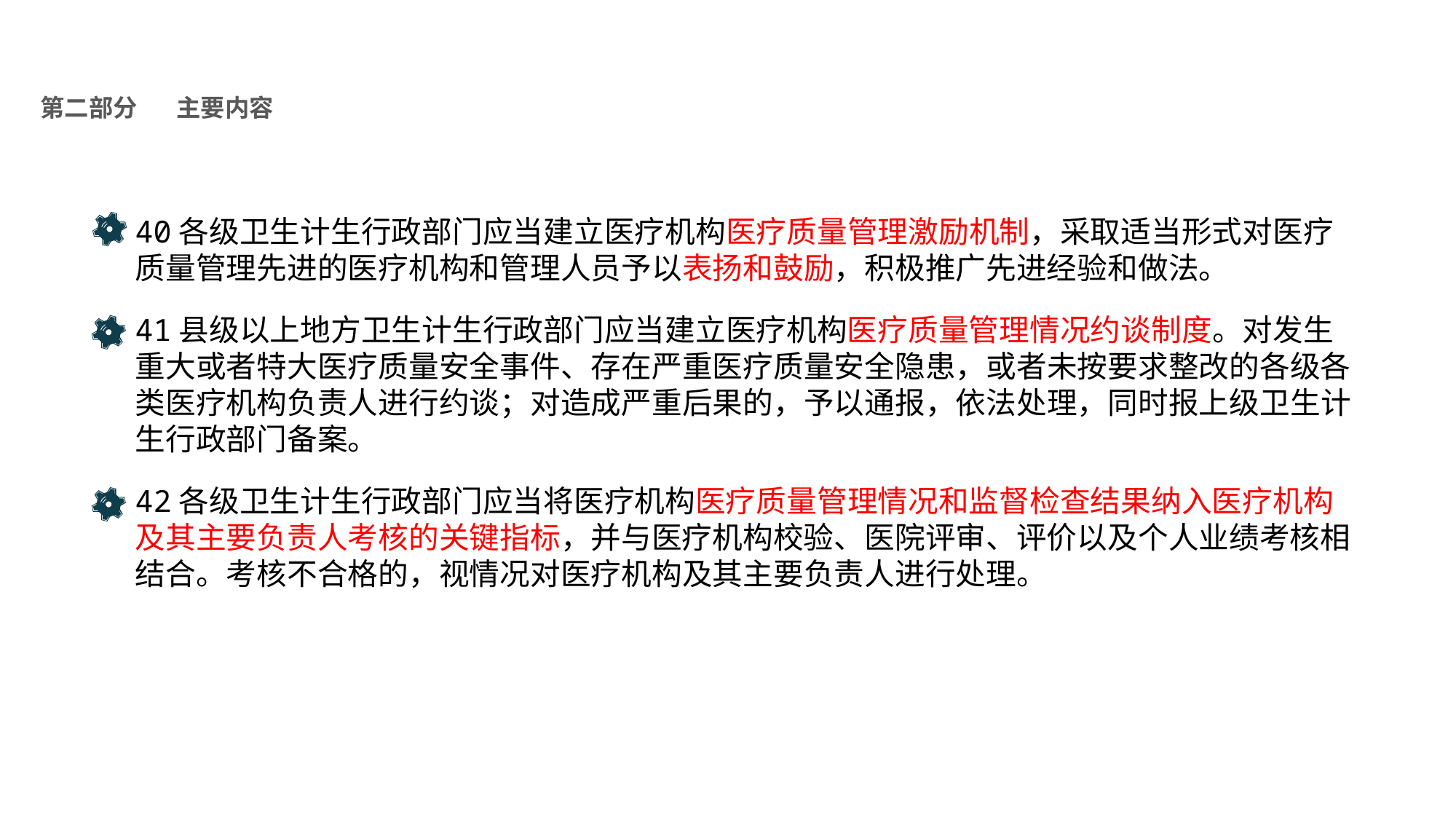

医疗质量管理办法
NHFPC
第二部分
主要内容

40各级卫生计生行政部门应当建立医疗机构医疗质量管理激励机制，采取适当形式对医疗质量管理先进的医疗机构和管理人员予以表扬和鼓励，积极推广先进经验和做法。

41县级以上地方卫生计生行政部门应当建立医疗机构医疗质量管理情况约谈制度。对发生重大或者特大医疗质量安全事件、存在严重医疗质量安全隐患，或者未按要求整改的各级各类医疗机构负责人进行约谈；对造成严重后果的，予以通报，依法处理，同时报上级卫生计生行政部门备案。

42各级卫生计生行政部门应当将医疗机构医疗质量管理情况和监督检查结果纳入医疗机构及其主要负责人考核的关键指标，并与医疗机构校验、医院评审、评价以及个人业绩考核相结合。考核不合格的，视情况对医疗机构及其主要负责人进行处理。